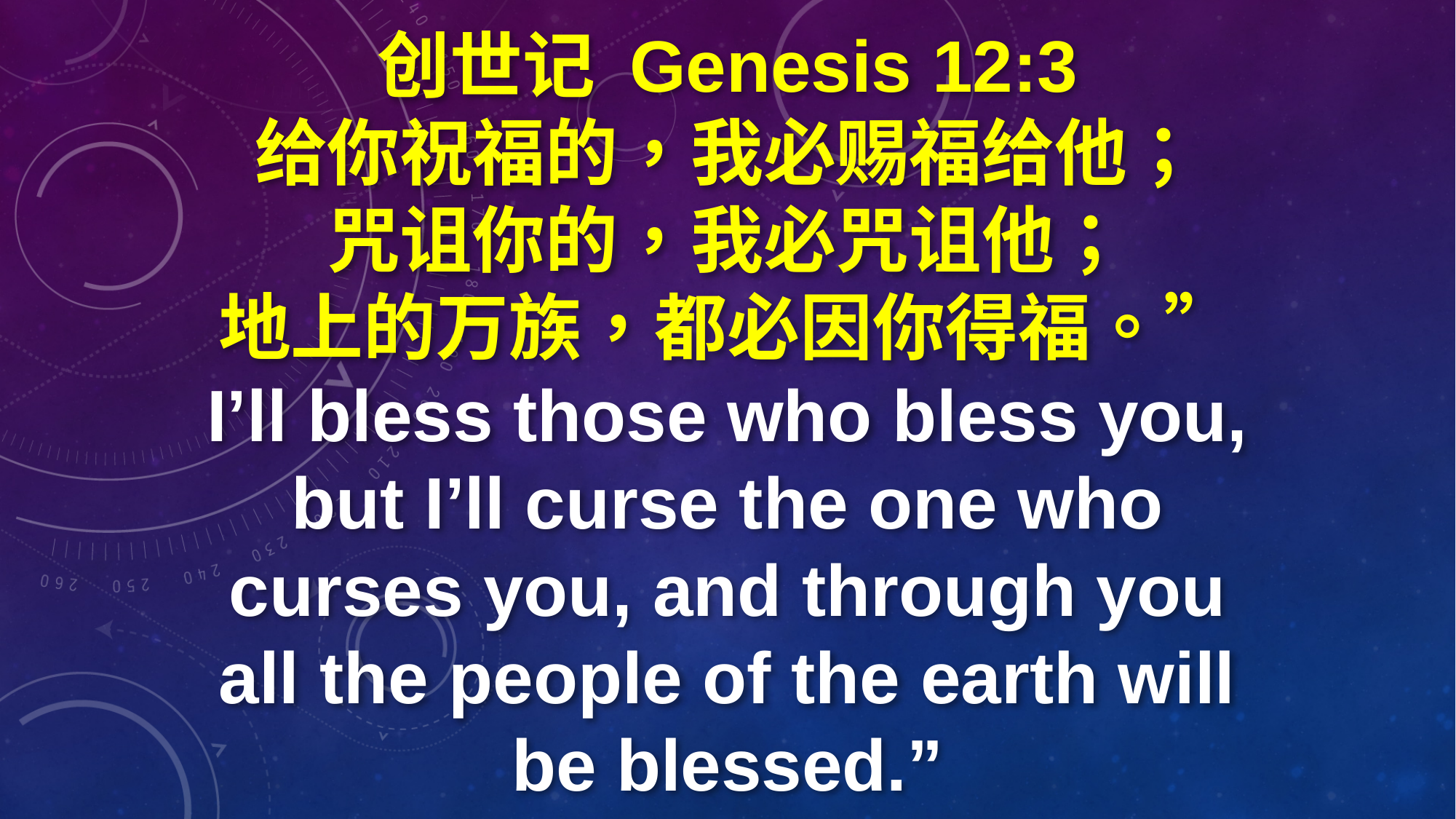

创世记 Genesis 12:3
给你祝福的，我必赐福给他；
咒诅你的，我必咒诅他；
地上的万族，都必因你得福。”
I’ll bless those who bless you, but I’ll curse the one who curses you, and through you all the people of the earth will be blessed.”